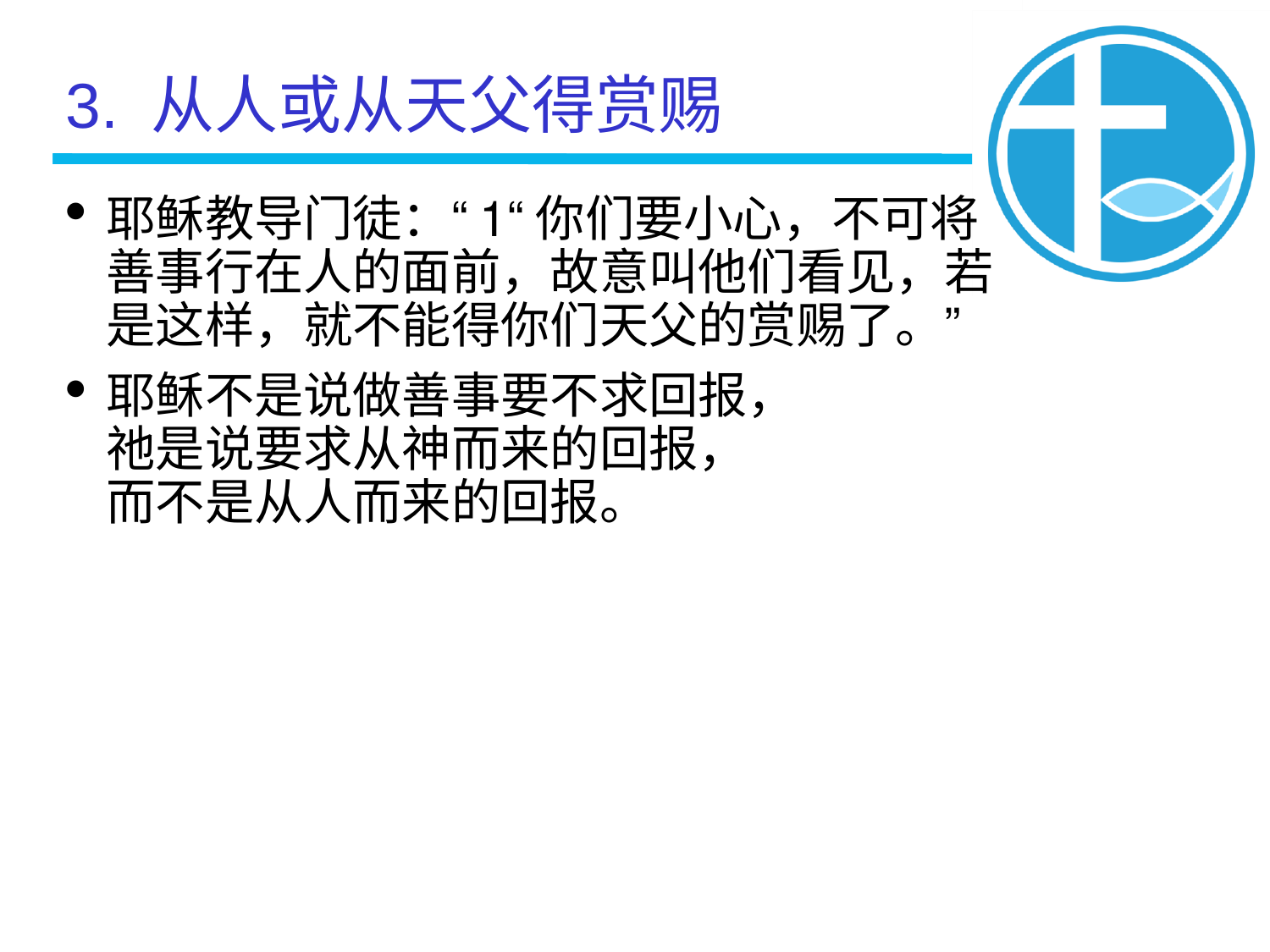

3. 从人或从天父得赏赐
耶稣教导门徒：“1“你们要小心，不可将善事行在人的面前，故意叫他们看见，若是这样，就不能得你们天父的赏赐了。”
耶稣不是说做善事要不求回报，
祂是说要求从神而来的回报，
而不是从人而来的回报。